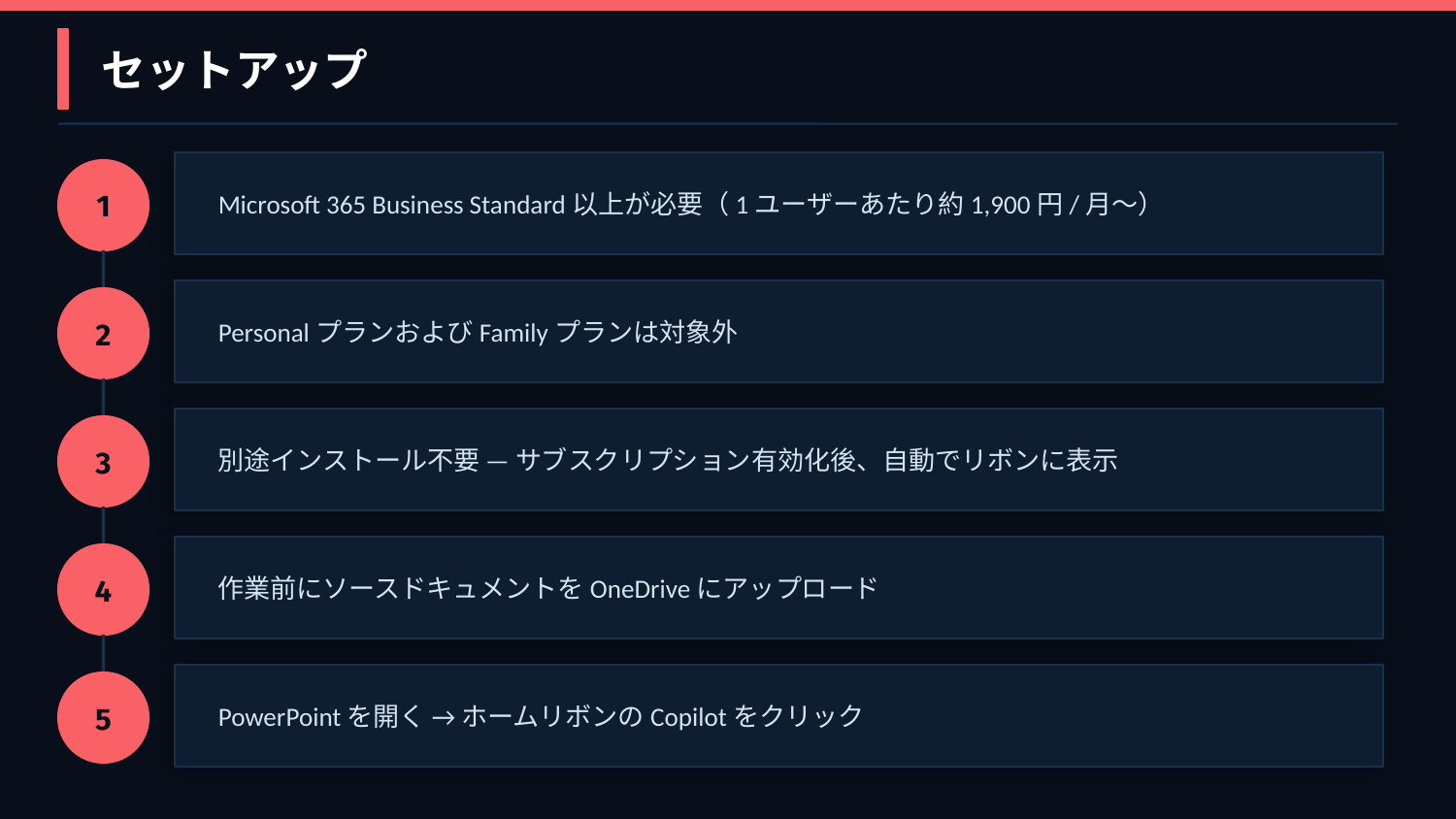

セットアップ

Microsoft 365 Business Standard以上が必要（1ユーザーあたり約1,900円/月〜）

1

PersonalプランおよびFamilyプランは対象外

2

別途インストール不要 — サブスクリプション有効化後、自動でリボンに表示

3

作業前にソースドキュメントをOneDriveにアップロード

4

PowerPointを開く → ホームリボンのCopilotをクリック

5